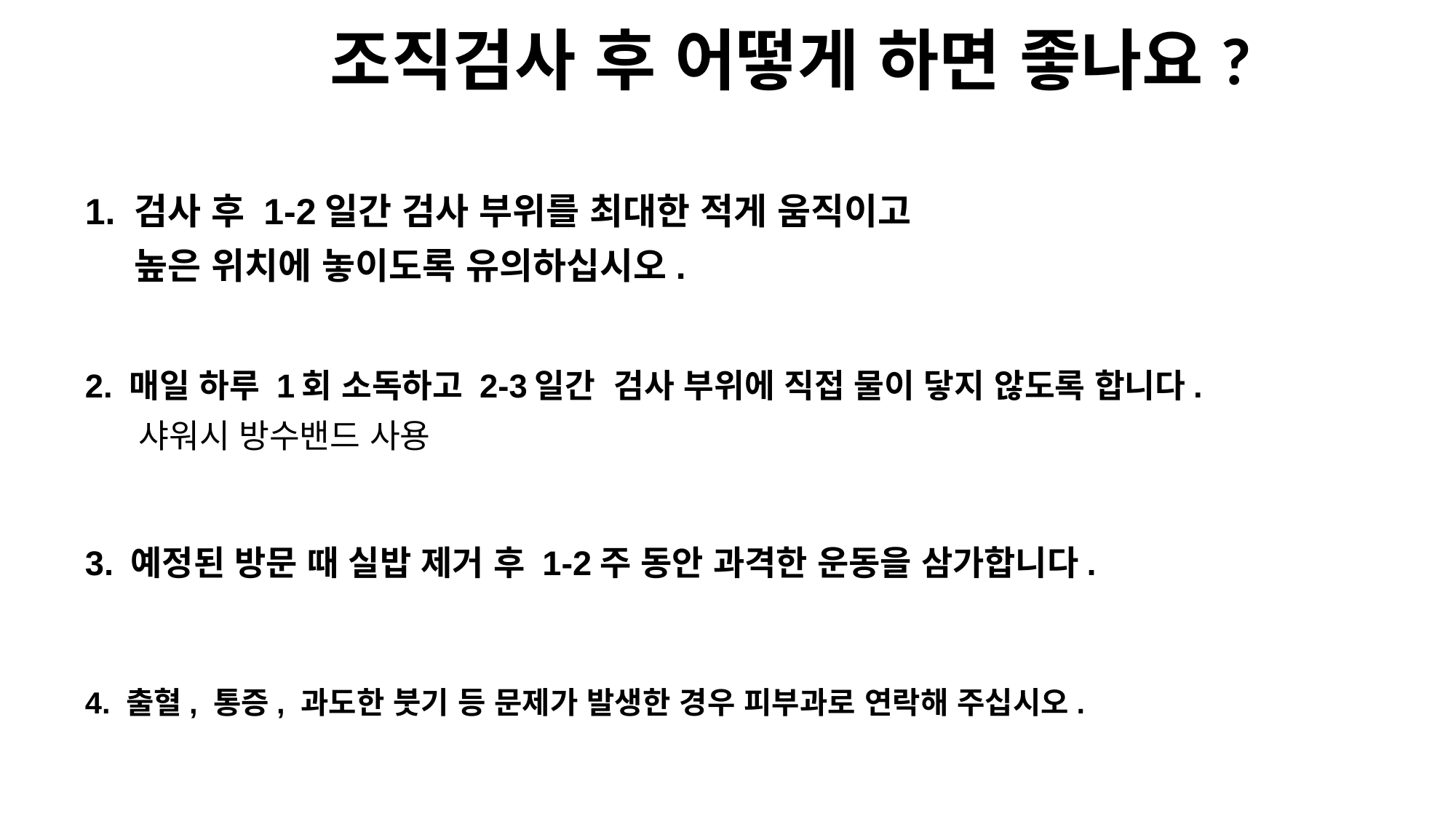

조직검사 후 어떻게 하면 좋나요?
1. 검사 후 1-2일간 검사 부위를 최대한 적게 움직이고
    높은 위치에 놓이도록 유의하십시오.
2. 매일 하루 1회 소독하고 2-3일간  검사 부위에 직접 물이 닿지 않도록 합니다.
     샤워시 방수밴드 사용
3. 예정된 방문 때 실밥 제거 후 1-2주 동안 과격한 운동을 삼가합니다.
4. 출혈, 통증, 과도한 붓기 등 문제가 발생한 경우 피부과로 연락해 주십시오.